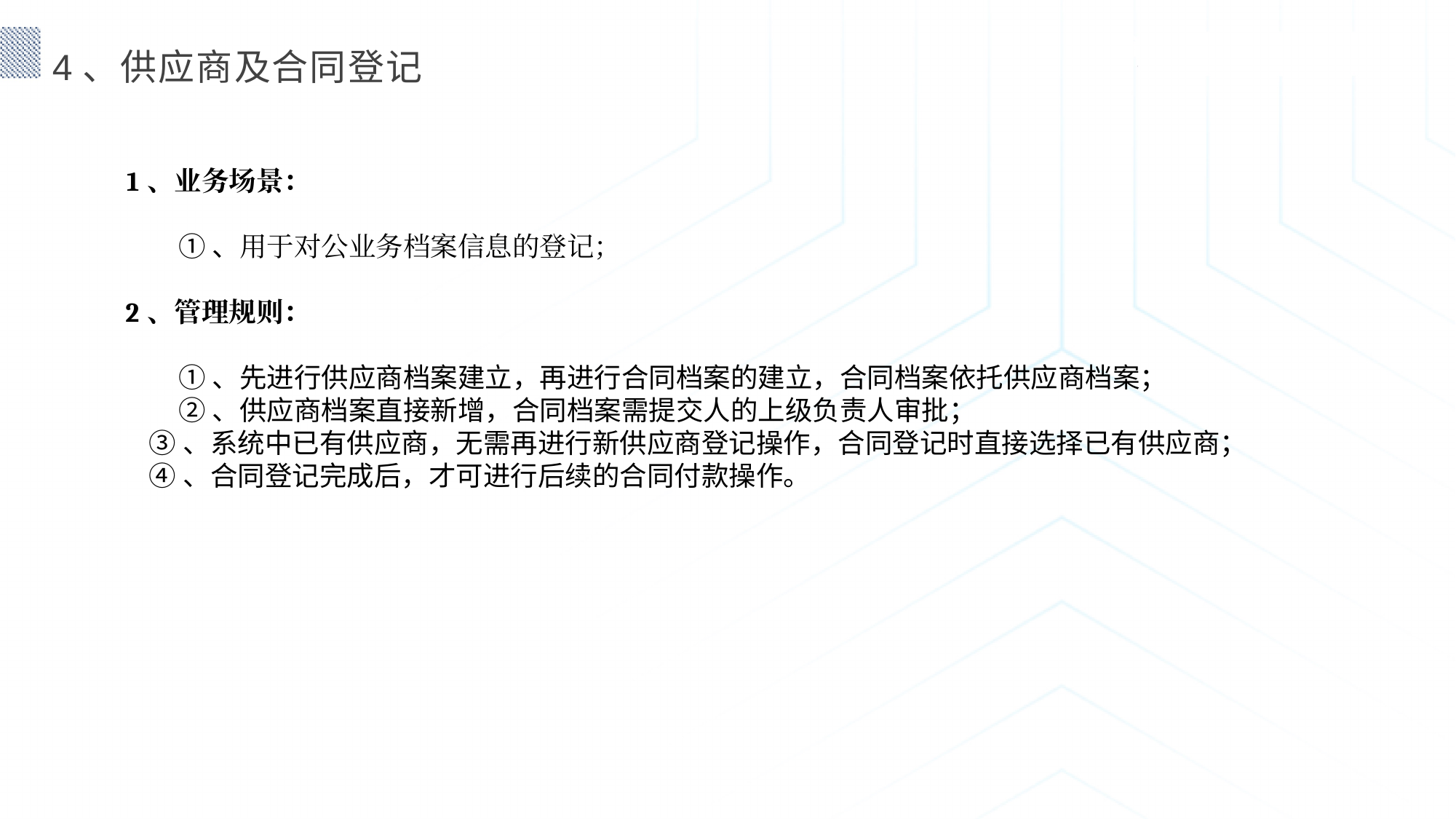

4、供应商及合同登记
1、业务场景：

         ①、用于对公业务档案信息的登记；

2、管理规则：

         ①、先进行供应商档案建立，再进行合同档案的建立，合同档案依托供应商档案；
         ②、供应商档案直接新增，合同档案需提交人的上级负责人审批；
    ③、系统中已有供应商，无需再进行新供应商登记操作，合同登记时直接选择已有供应商；
    ④、合同登记完成后，才可进行后续的合同付款操作。